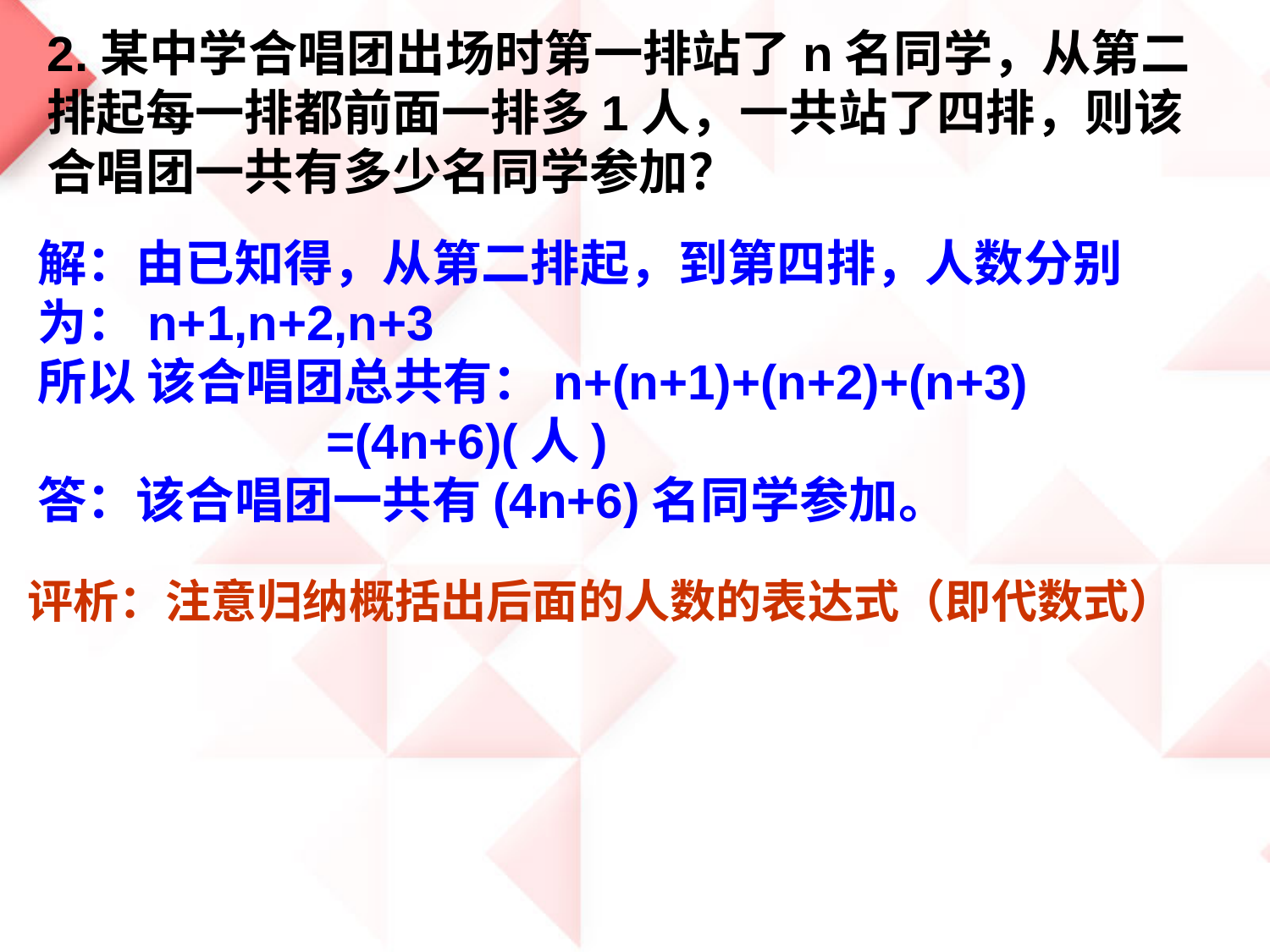

2.某中学合唱团出场时第一排站了n名同学，从第二排起每一排都前面一排多1人，一共站了四排，则该合唱团一共有多少名同学参加？
解：由已知得，从第二排起，到第四排，人数分别为：n+1,n+2,n+3
所以 该合唱团总共有：n+(n+1)+(n+2)+(n+3)
                     =(4n+6)(人)
答：该合唱团一共有(4n+6)名同学参加。
评析：注意归纳概括出后面的人数的表达式（即代数式）